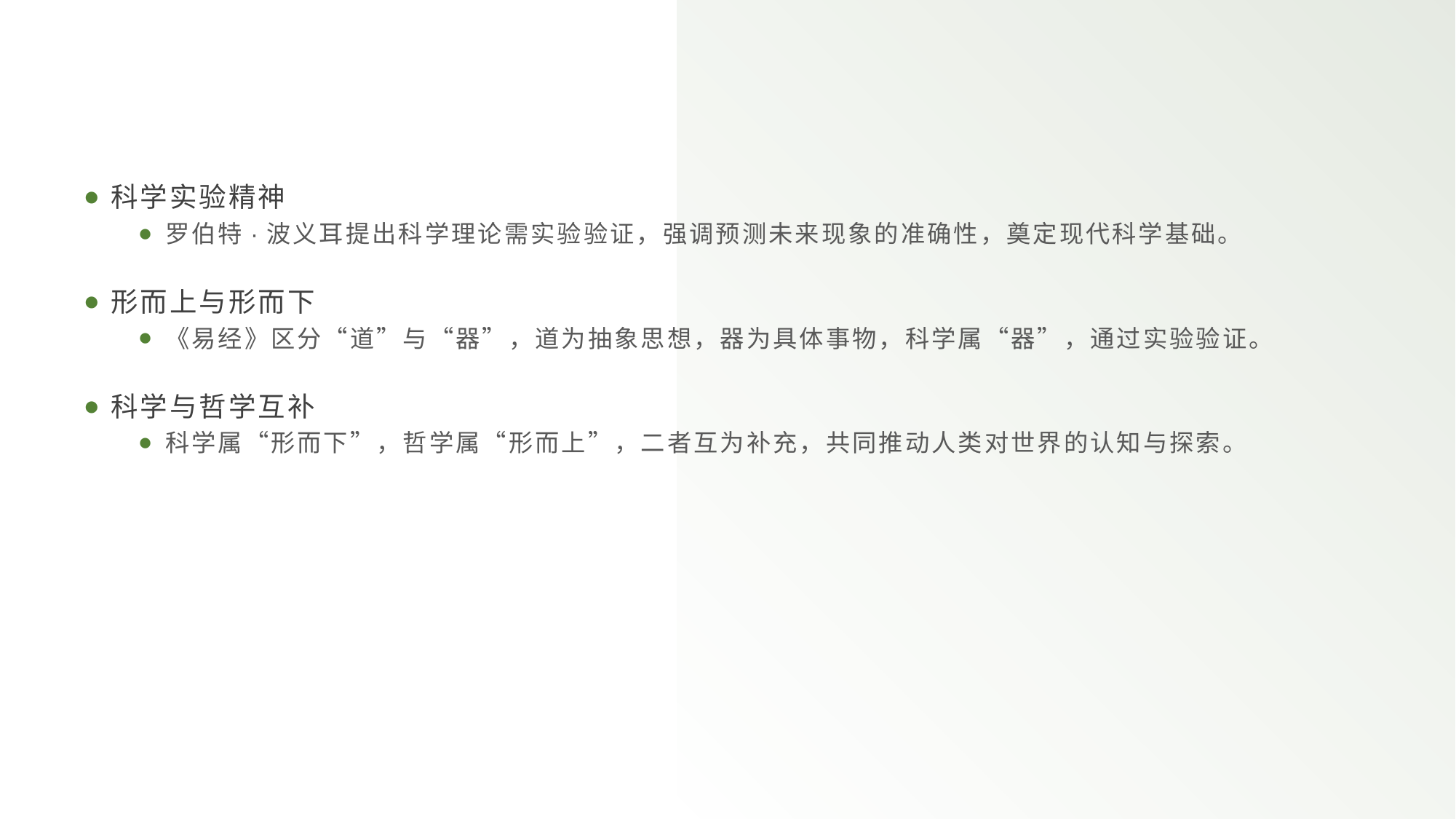

科学实验精神
罗伯特·波义耳提出科学理论需实验验证，强调预测未来现象的准确性，奠定现代科学基础。
形而上与形而下
《易经》区分“道”与“器”，道为抽象思想，器为具体事物，科学属“器”，通过实验验证。
科学与哲学互补
科学属“形而下”，哲学属“形而上”，二者互为补充，共同推动人类对世界的认知与探索。